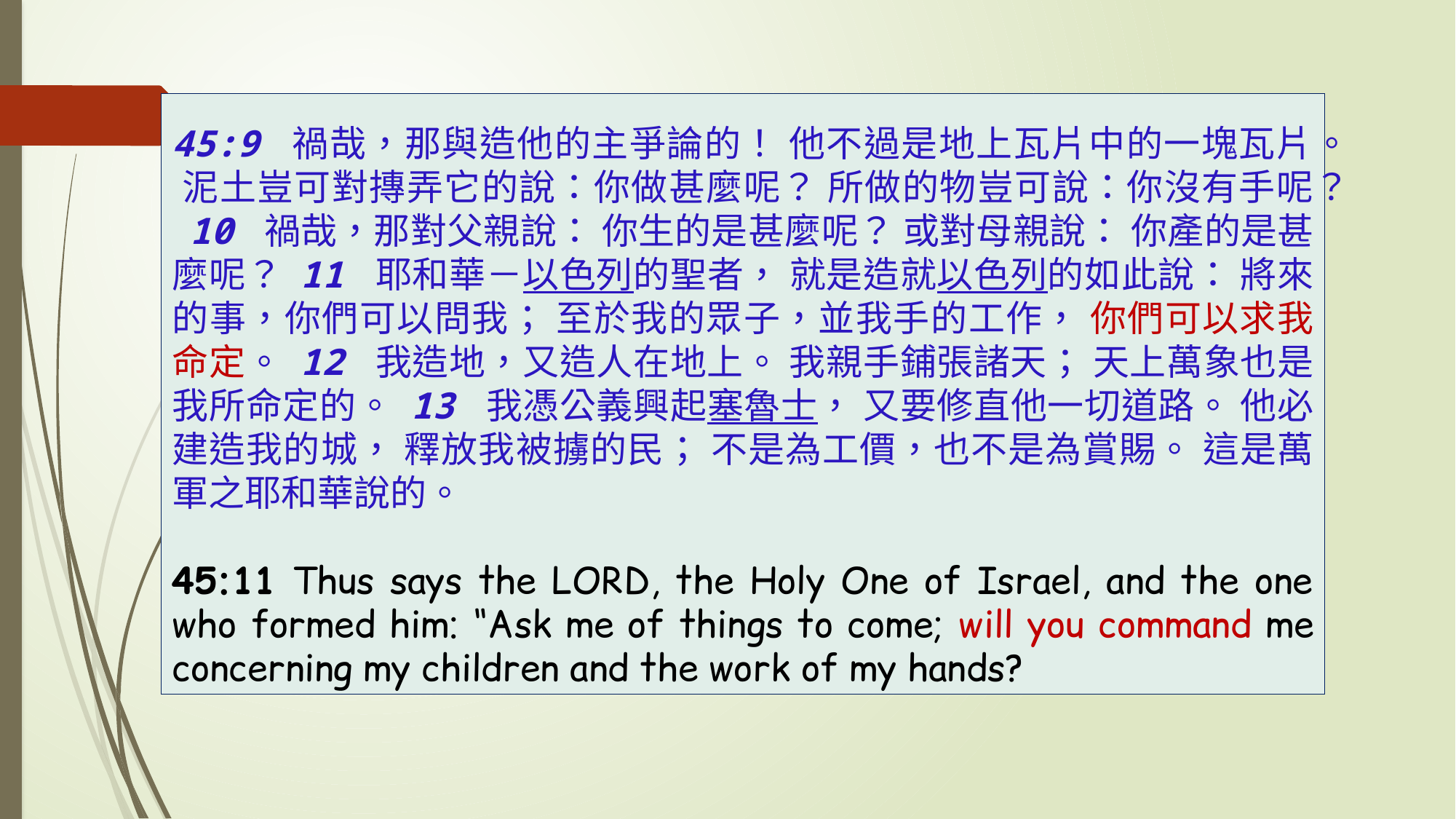

45:9 禍哉，那與造他的主爭論的！ 他不過是地上瓦片中的一塊瓦片。 泥土豈可對摶弄它的說：你做甚麼呢？ 所做的物豈可說：你沒有手呢？ 10 禍哉，那對父親說： 你生的是甚麼呢？ 或對母親說： 你產的是甚麼呢？ 11 耶和華－以色列的聖者， 就是造就以色列的如此說： 將來的事，你們可以問我； 至於我的眾子，並我手的工作， 你們可以求我命定。 12 我造地，又造人在地上。 我親手鋪張諸天； 天上萬象也是我所命定的。 13 我憑公義興起塞魯士， 又要修直他一切道路。 他必建造我的城， 釋放我被擄的民； 不是為工價，也不是為賞賜。 這是萬軍之耶和華說的。

45:11 Thus says the LORD, the Holy One of Israel, and the one who formed him: “Ask me of things to come; will you command me concerning my children and the work of my hands?